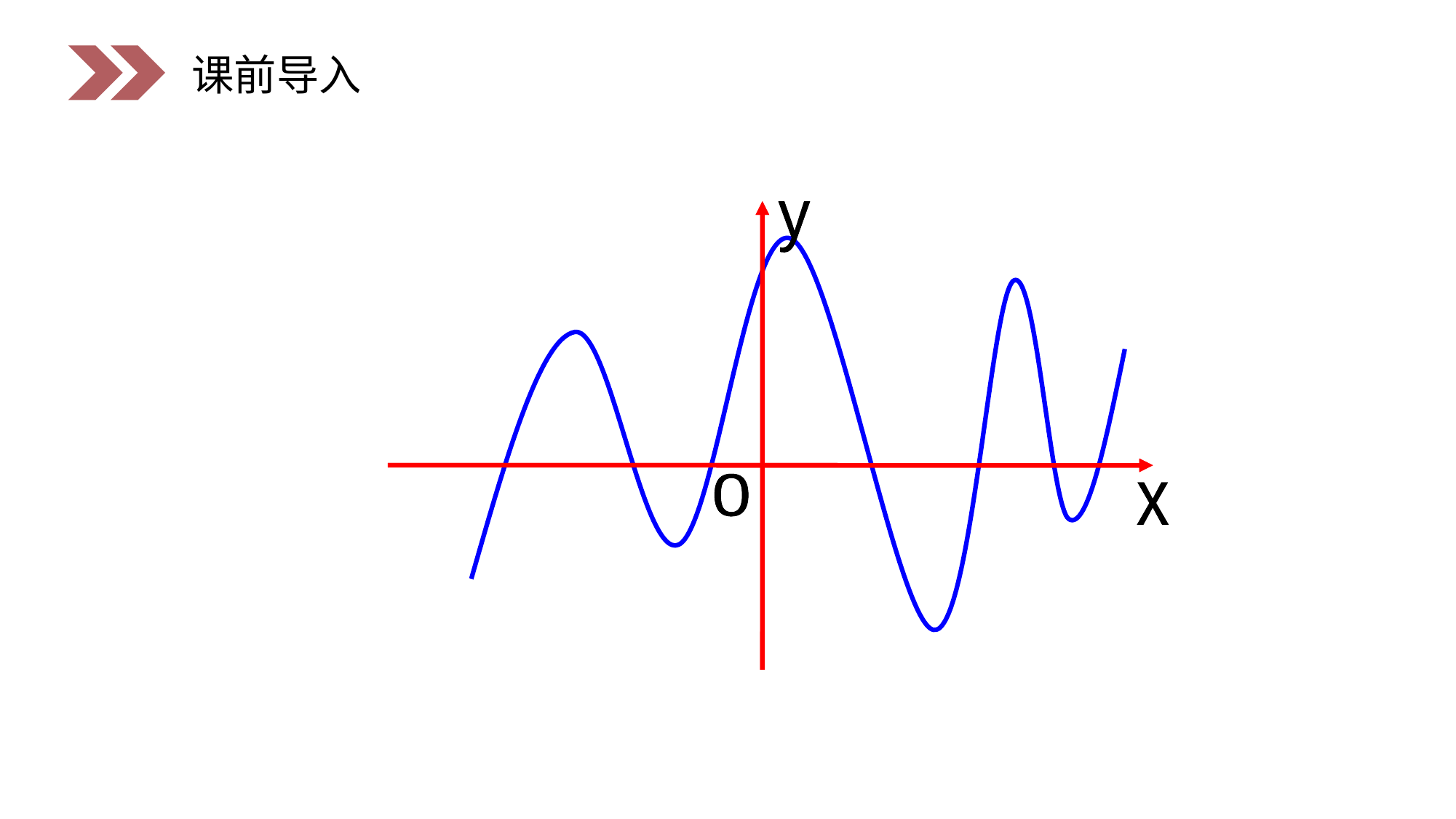

课前导入

y

0
x

y

0
x